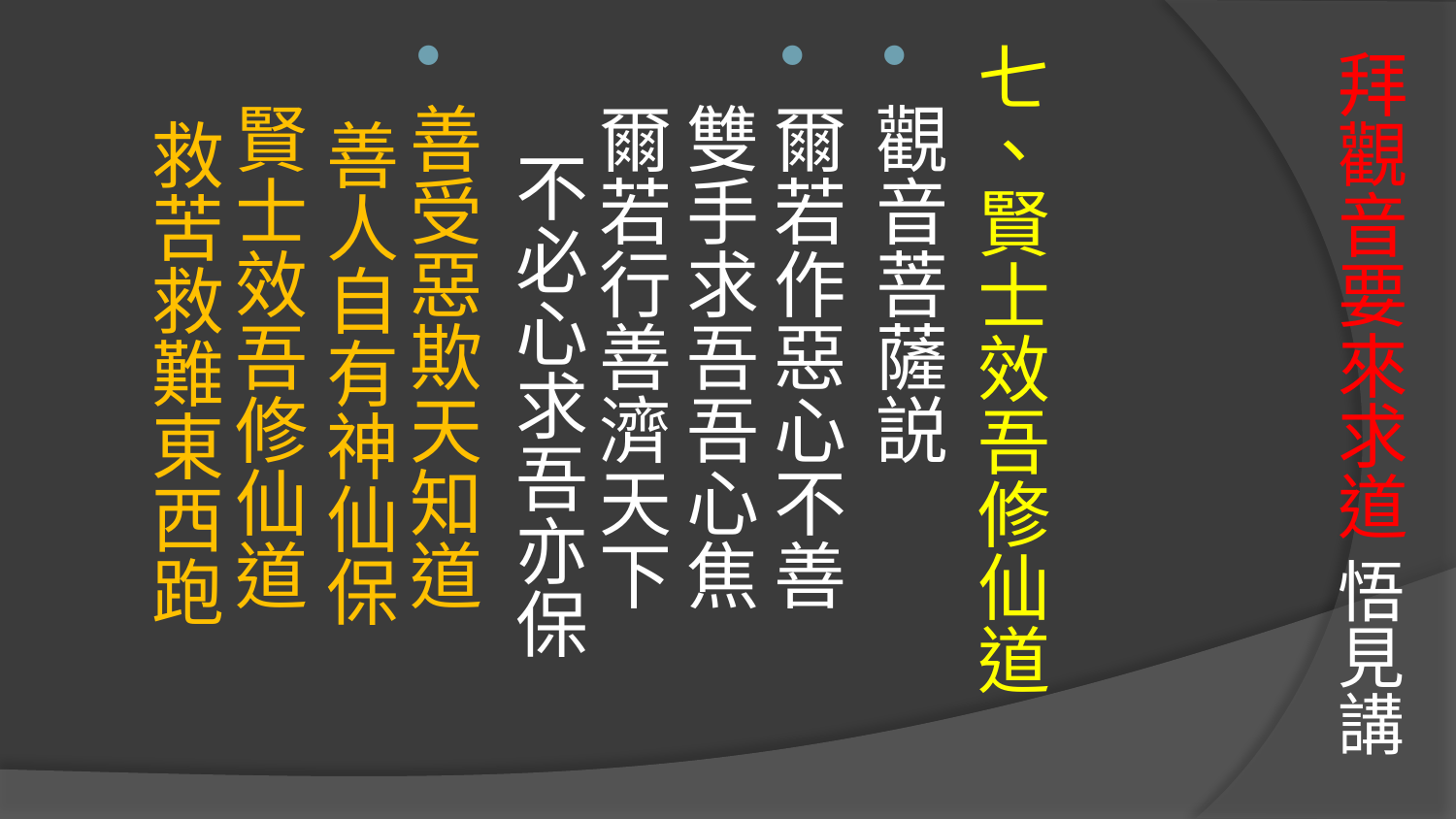

# 拜觀音要來求道 悟見講
七、賢士效吾修仙道
觀音菩薩説
爾若作惡心不善         雙手求吾吾心焦
爾若行善濟天下              不必心求吾亦保
善受惡欺天知道            善人自有神仙保
賢士效吾修仙道            救苦救難東西跑